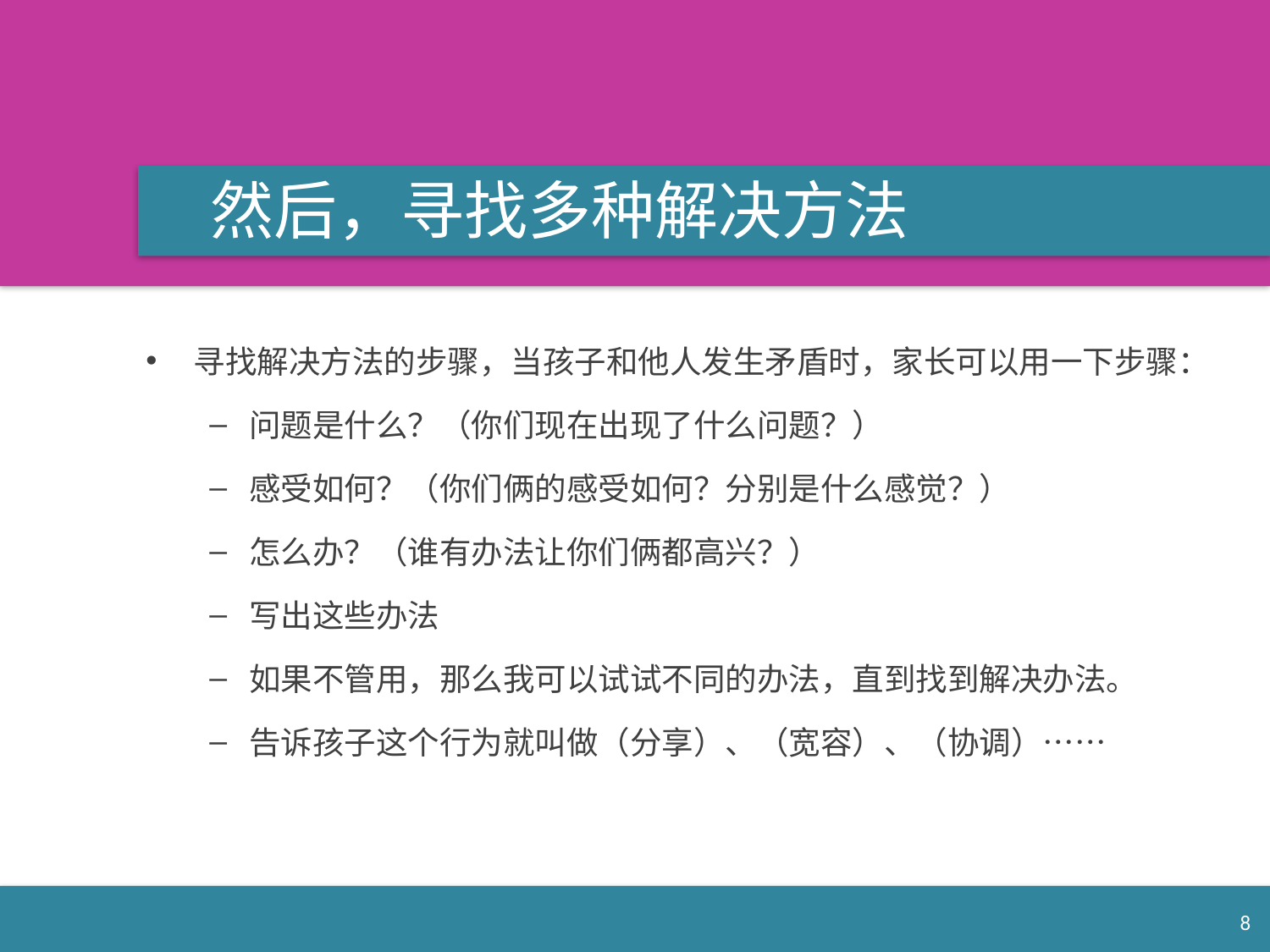

# 然后，寻找多种解决方法
寻找解决方法的步骤，当孩子和他人发生矛盾时，家长可以用一下步骤：
问题是什么？（你们现在出现了什么问题？）
感受如何？（你们俩的感受如何？分别是什么感觉？）
怎么办？（谁有办法让你们俩都高兴？）
写出这些办法
如果不管用，那么我可以试试不同的办法，直到找到解决办法。
告诉孩子这个行为就叫做（分享）、（宽容）、（协调）……